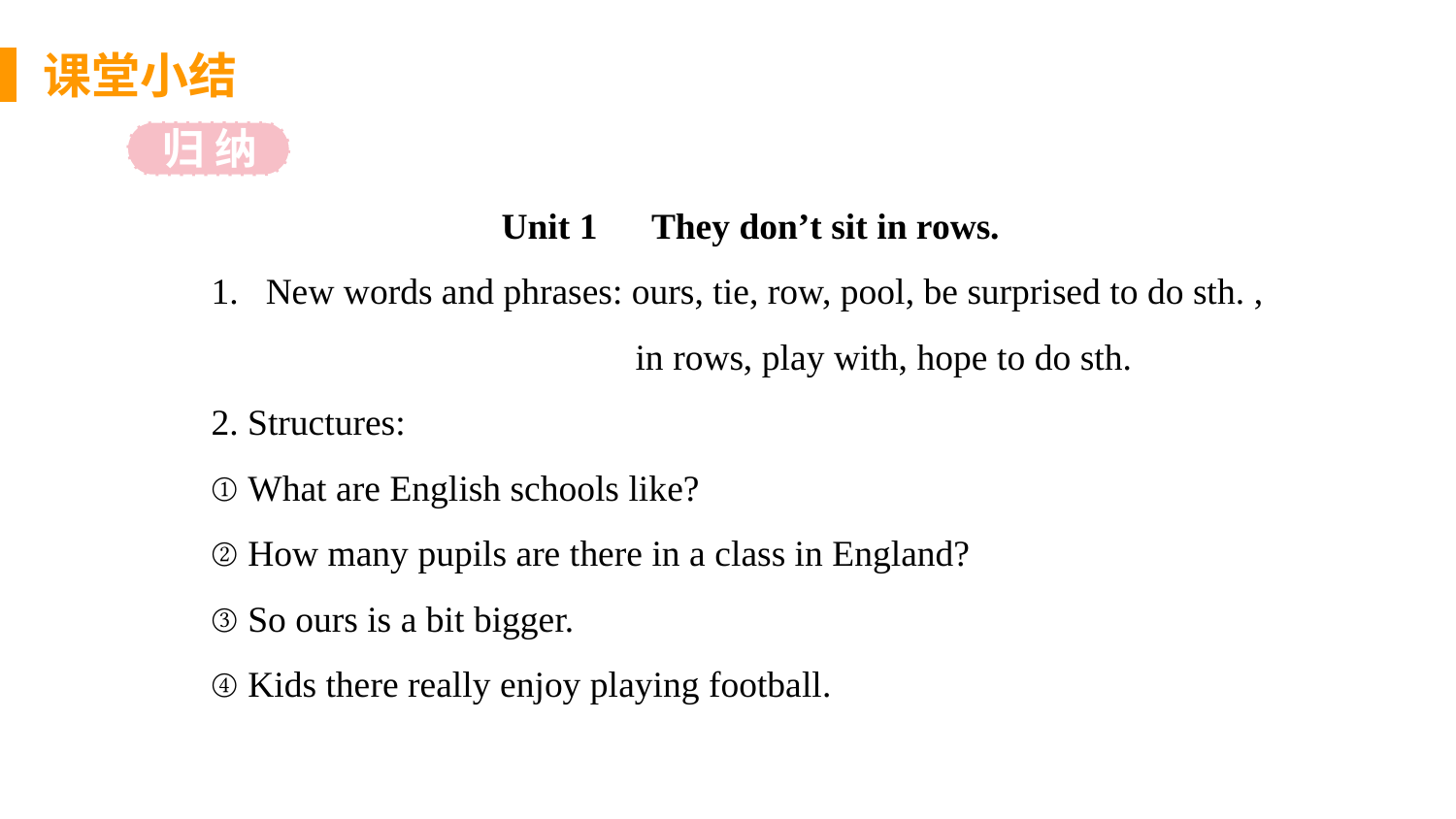

课堂小结

归 纳

Unit 1　They don’t sit in rows.
New words and phrases: ours, tie, row, pool, be surprised to do sth. ,
                                              in rows, play with, hope to do sth.
2. Structures:
① What are English schools like?
② How many pupils are there in a class in England?
③ So ours is a bit bigger.
④ Kids there really enjoy playing football.